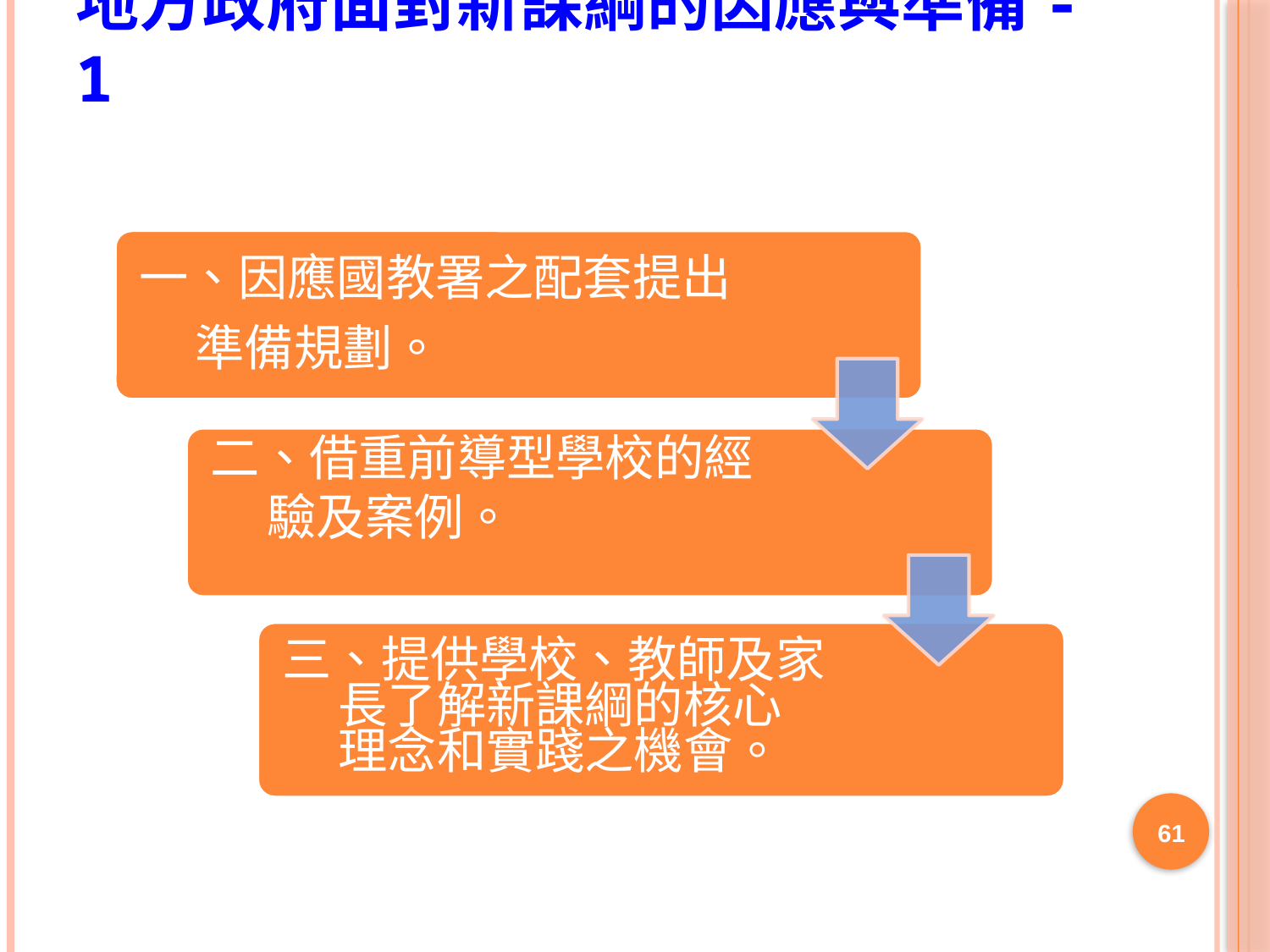

# 地方政府面對新課綱的因應與準備-1

一、因應國教署之配套提出
    準備規劃。
二、借重前導型學校的經
    驗及案例。

三、提供學校、教師及家
    長了解新課綱的核心
    理念和實踐之機會。

61